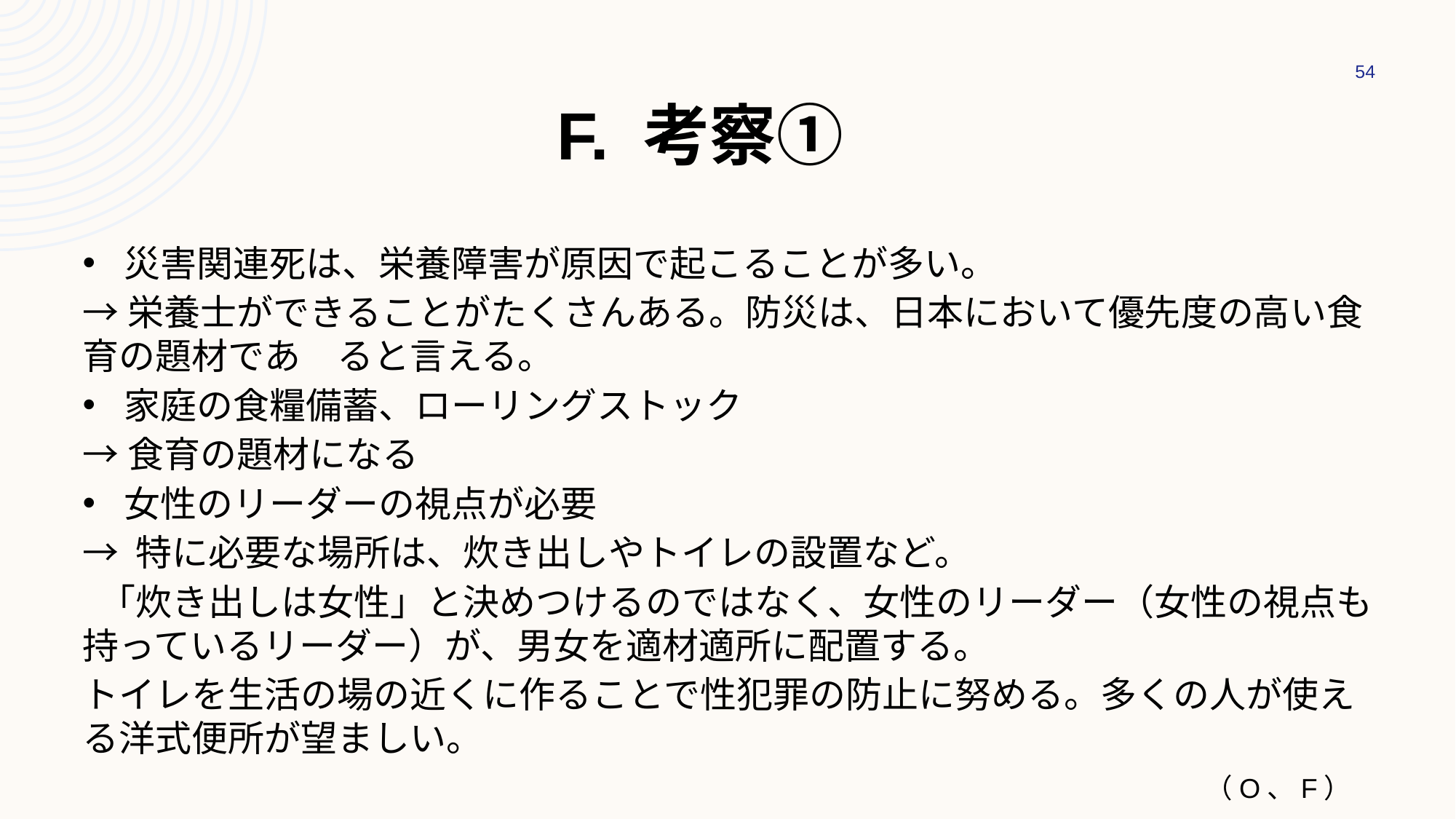

54
# f. 考察①
災害関連死は、栄養障害が原因で起こることが多い。
→栄養士ができることがたくさんある。防災は、日本において優先度の高い食育の題材であ　ると言える。
家庭の食糧備蓄、ローリングストック
→食育の題材になる
女性のリーダーの視点が必要
→ 特に必要な場所は、炊き出しやトイレの設置など。
 「炊き出しは女性」と決めつけるのではなく、女性のリーダー（女性の視点も持っているリーダー）が、男女を適材適所に配置する。
トイレを生活の場の近くに作ることで性犯罪の防止に努める。多くの人が使える洋式便所が望ましい。

（O、F）